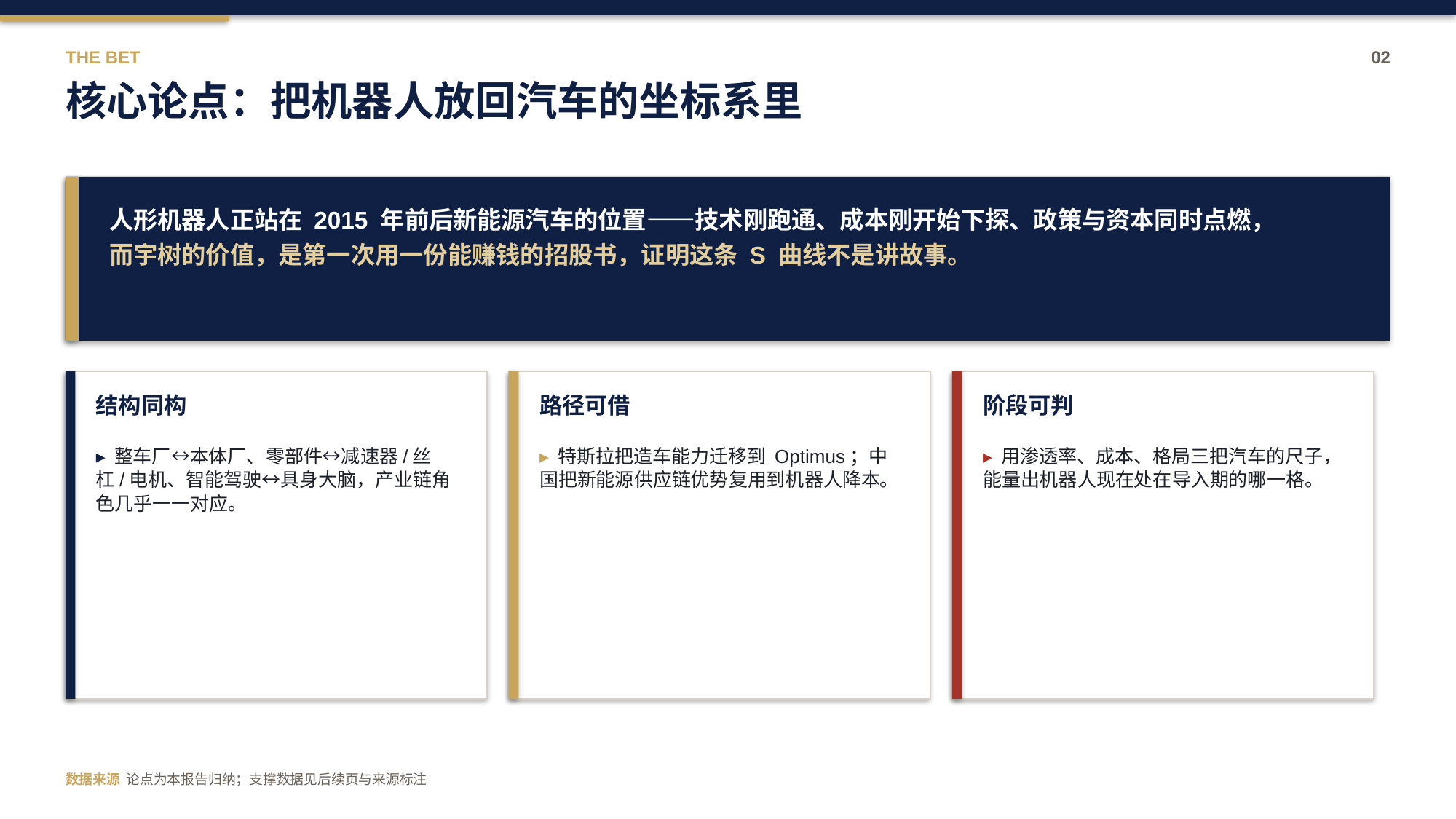

THE BET
02
核心论点：把机器人放回汽车的坐标系里

人形机器人正站在 2015 年前后新能源汽车的位置——技术刚跑通、成本刚开始下探、政策与资本同时点燃，
而宇树的价值，是第一次用一份能赚钱的招股书，证明这条 S 曲线不是讲故事。

结构同构
路径可借
阶段可判
▸ 整车厂↔本体厂、零部件↔减速器/丝杠/电机、智能驾驶↔具身大脑，产业链角色几乎一一对应。
▸ 特斯拉把造车能力迁移到 Optimus；中国把新能源供应链优势复用到机器人降本。
▸ 用渗透率、成本、格局三把汽车的尺子，能量出机器人现在处在导入期的哪一格。
数据来源  论点为本报告归纳；支撑数据见后续页与来源标注